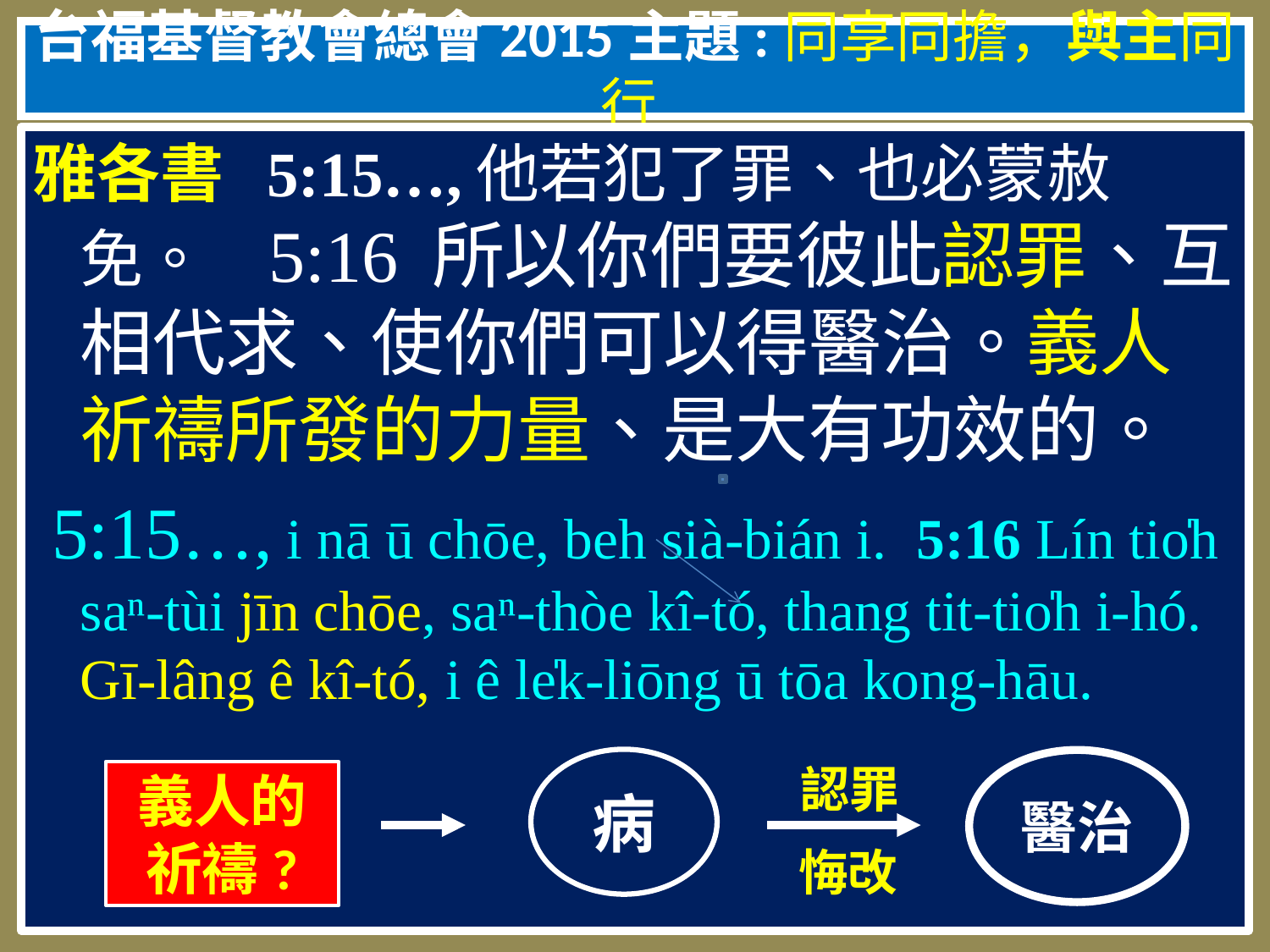

# 台福基督教會總會2015主題:同享同擔，與主同行
雅各書  5:15…,他若犯了罪、也必蒙赦免。   5:16 所以你們要彼此認罪、互相代求、使你們可以得醫治。義人祈禱所發的力量、是大有功效的。
 5:15…, i nā ū chōe, beh sià-bián i.  5:16 Lín tio̍h saⁿ-tùi jīn chōe, saⁿ-thòe kî-tó, thang tit-tio̍h i-hó. Gī-lâng ê kî-tó, i ê le̍k-liōng ū tōa kong-hāu.

病
醫治
認罪
義人的祈禱?
悔改